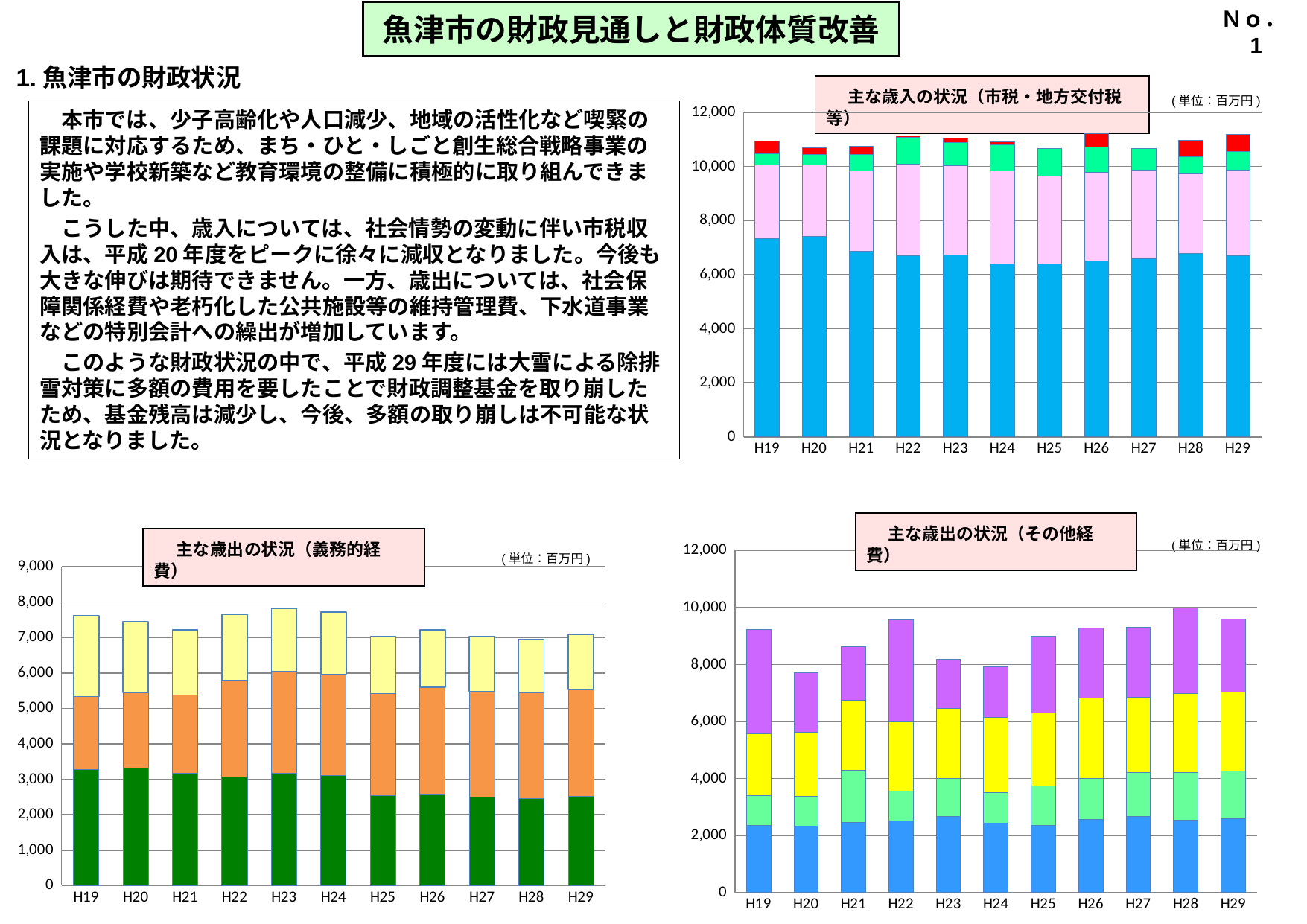

Ｎｏ．1
魚津市の財政見通しと財政体質改善
1.魚津市の財政状況
　主な歳入の状況（市税・地方交付税等）
(単位：百万円)

### Chart

| Category | 市税 | 地方交付税 | 臨財債 | 基金繰入 |
|---|---|---|---|---|
| H19 | 7323.0 | 2732.0 | 405.0 | 471.0 |
| H20 | 7412.0 | 2655.0 | 380.0 | 243.0 |
| H21 | 6852.0 | 2988.0 | 590.0 | 327.0 |
| H22 | 6692.0 | 3382.0 | 1004.0 | 54.0 |
| H23 | 6727.0 | 3295.0 | 869.0 | 153.0 |
| H24 | 6393.0 | 3448.0 | 956.0 | 127.0 |
| H25 | 6404.0 | 3251.0 | 1015.0 | 0.0 |
| H26 | 6505.0 | 3277.0 | 935.0 | 486.0 |
| H27 | 6583.0 | 3275.0 | 813.0 | 0.0 |
| H28 | 6774.0 | 2965.0 | 622.0 | 618.0 |
| H29 | 6709.0 | 3156.0 | 700.0 | 613.0 |
　本市では、少子高齢化や人口減少、地域の活性化など喫緊の課題に対応するため、まち・ひと・しごと創生総合戦略事業の実施や学校新築など教育環境の整備に積極的に取り組んできました。
　こうした中、歳入については、社会情勢の変動に伴い市税収入は、平成20年度をピークに徐々に減収となりました。今後も大きな伸びは期待できません。一方、歳出については、社会保障関係経費や老朽化した公共施設等の維持管理費、下水道事業などの特別会計への繰出が増加しています。
　このような財政状況の中で、平成29年度には大雪による除排雪対策に多額の費用を要したことで財政調整基金を取り崩したため、基金残高は減少し、今後、多額の取り崩しは不可能な状況となりました。
　主な歳出の状況（その他経費）
　主な歳出の状況（義務的経費）
(単位：百万円)

### Chart

| Category | 物件費 | 補助費等 | 繰出金 | 建設事業費 |
|---|---|---|---|---|
| H19 | 2356.0 | 1053.0 | 2172.0 | 3643.0 |
| H20 | 2337.0 | 1033.0 | 2256.0 | 2085.0 |
| H21 | 2474.0 | 1812.0 | 2474.0 | 1854.0 |
| H22 | 2518.0 | 1039.0 | 2424.0 | 3577.0 |
| H23 | 2661.0 | 1342.0 | 2448.0 | 1738.0 |
| H24 | 2433.0 | 1066.0 | 2640.0 | 1777.0 |
| H25 | 2365.0 | 1377.0 | 2560.0 | 2688.0 |
| H26 | 2576.0 | 1429.0 | 2812.0 | 2469.0 |
| H27 | 2684.0 | 1542.0 | 2631.0 | 2446.0 |
| H28 | 2541.0 | 1664.0 | 2782.0 | 2990.0 |
| H29 | 2601.0 | 1673.0 | 2751.0 | 2578.0 |
(単位：百万円)

### Chart

| Category | 人件費 | 扶助費 | 公債費 |
|---|---|---|---|
| H19 | 3267.0 | 2071.0 | 2276.0 |
| H20 | 3325.0 | 2128.0 | 1991.0 |
| H21 | 3179.0 | 2198.0 | 1842.0 |
| H22 | 3064.0 | 2733.0 | 1863.0 |
| H23 | 3162.0 | 2876.0 | 1783.0 |
| H24 | 3117.0 | 2847.0 | 1758.0 |
| H25 | 2544.0 | 2874.0 | 1608.0 |
| H26 | 2571.0 | 3025.0 | 1621.0 |
| H27 | 2500.0 | 2983.0 | 1539.0 |
| H28 | 2465.0 | 2990.0 | 1501.0 |
| H29 | 2516.0 | 3022.0 | 1539.0 |